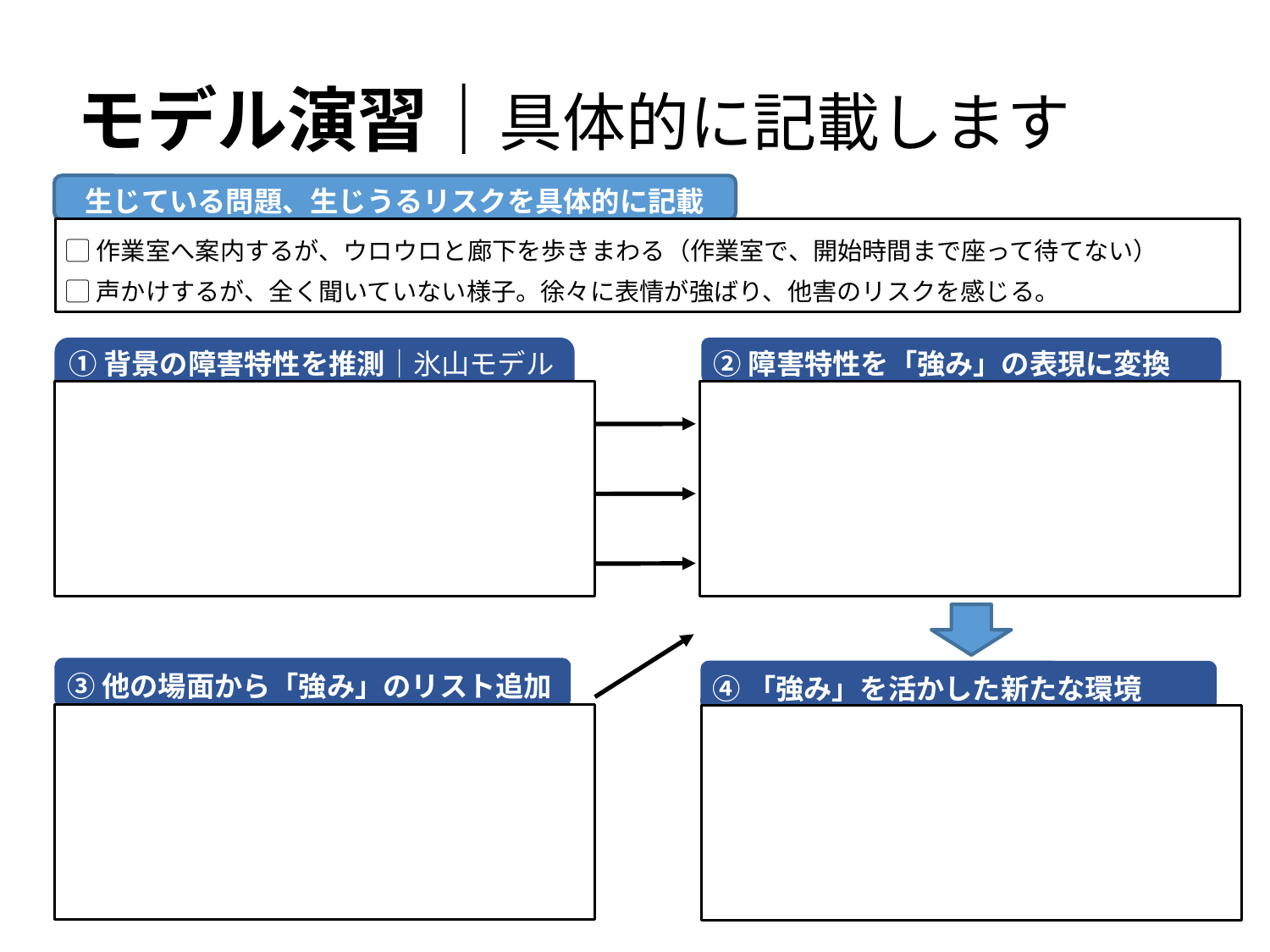

# モデル演習｜具体的に記載します
生じている問題、生じうるリスクを具体的に記載
▢作業室へ案内するが、ウロウロと廊下を歩きまわる（作業室で、開始時間まで座って待てない）
▢声かけするが、全く聞いていない様子。徐々に表情が強ばり、他害のリスクを感じる。
①背景の障害特性を推測｜氷山モデル

②障害特性を「強み」の表現に変換

③他の場面から「強み」のリスト追加
④「強み」を活かした新たな環境